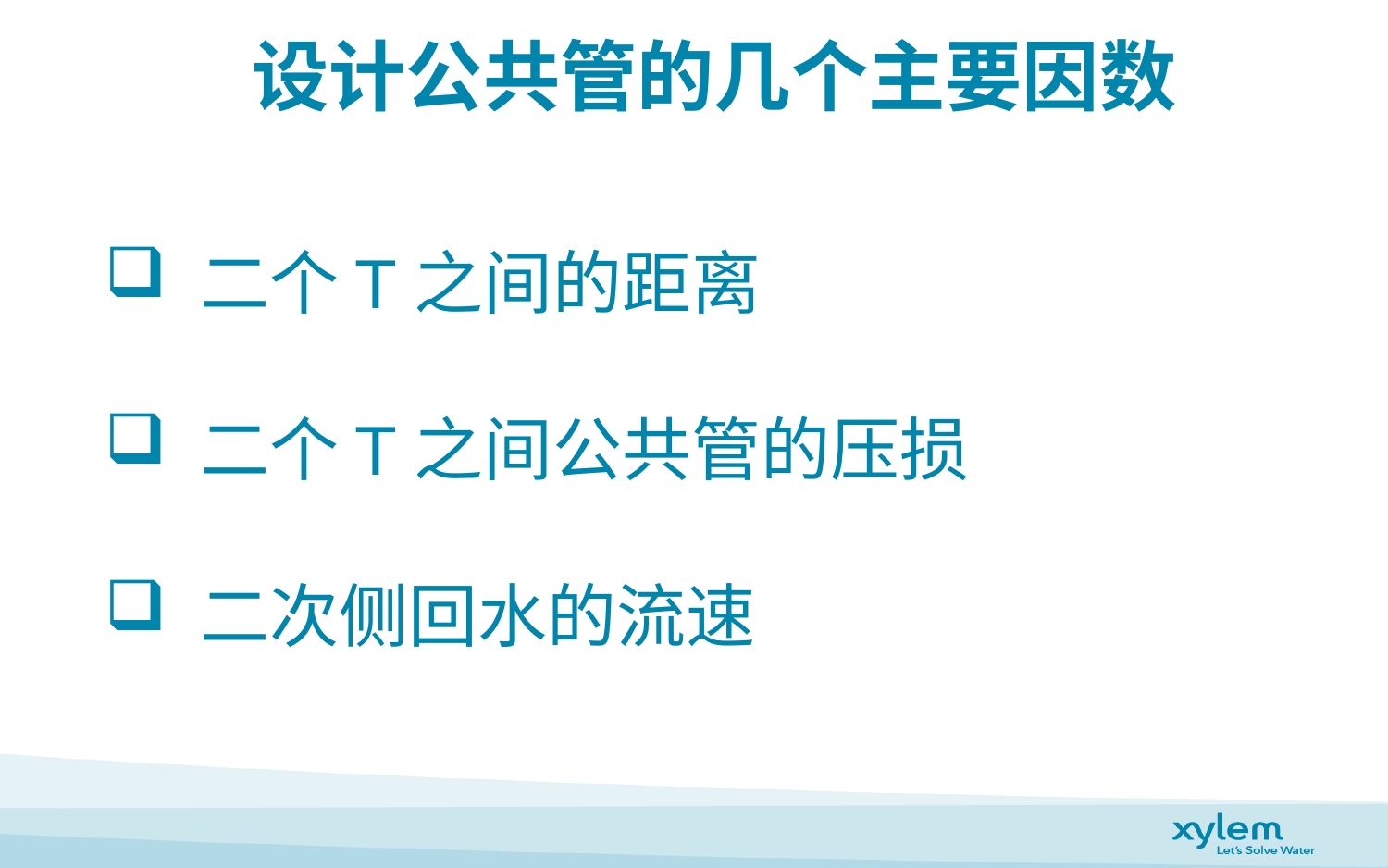

# 设计公共管的几个主要因数
 二个T之间的距离

 二个T之间公共管的压损

 二次侧回水的流速